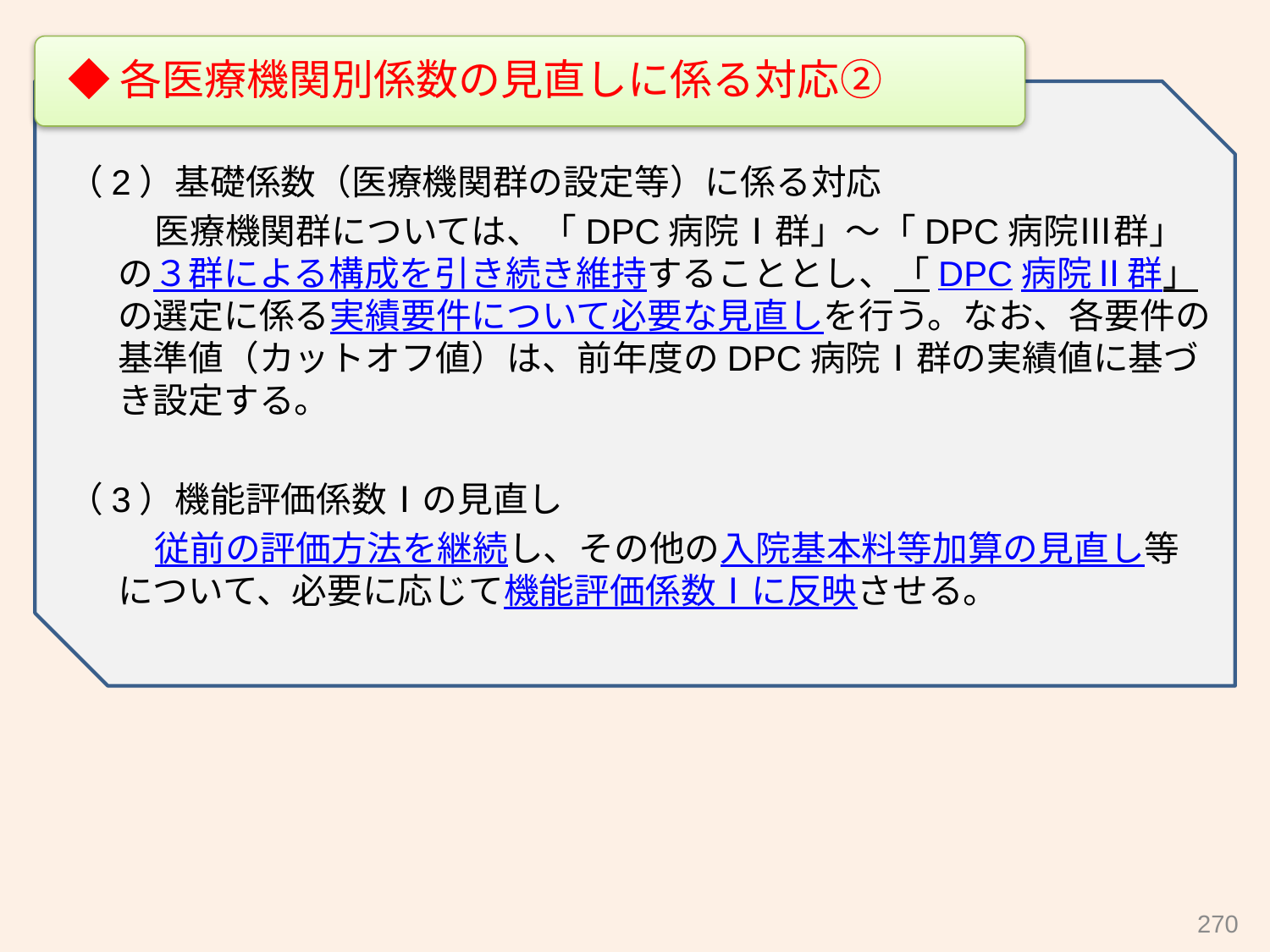

◆各医療機関別係数の見直しに係る対応②

（2）基礎係数（医療機関群の設定等）に係る対応
医療機関群については、「DPC病院Ⅰ群」～「DPC病院Ⅲ群」の３群による構成を引き続き維持することとし、「DPC病院Ⅱ群」の選定に係る実績要件について必要な見直しを行う。なお、各要件の基準値（カットオフ値）は、前年度のDPC病院Ⅰ群の実績値に基づき設定する。

（3）機能評価係数Ⅰの見直し
従前の評価方法を継続し、その他の入院基本料等加算の見直し等について、必要に応じて機能評価係数Ⅰに反映させる。

270